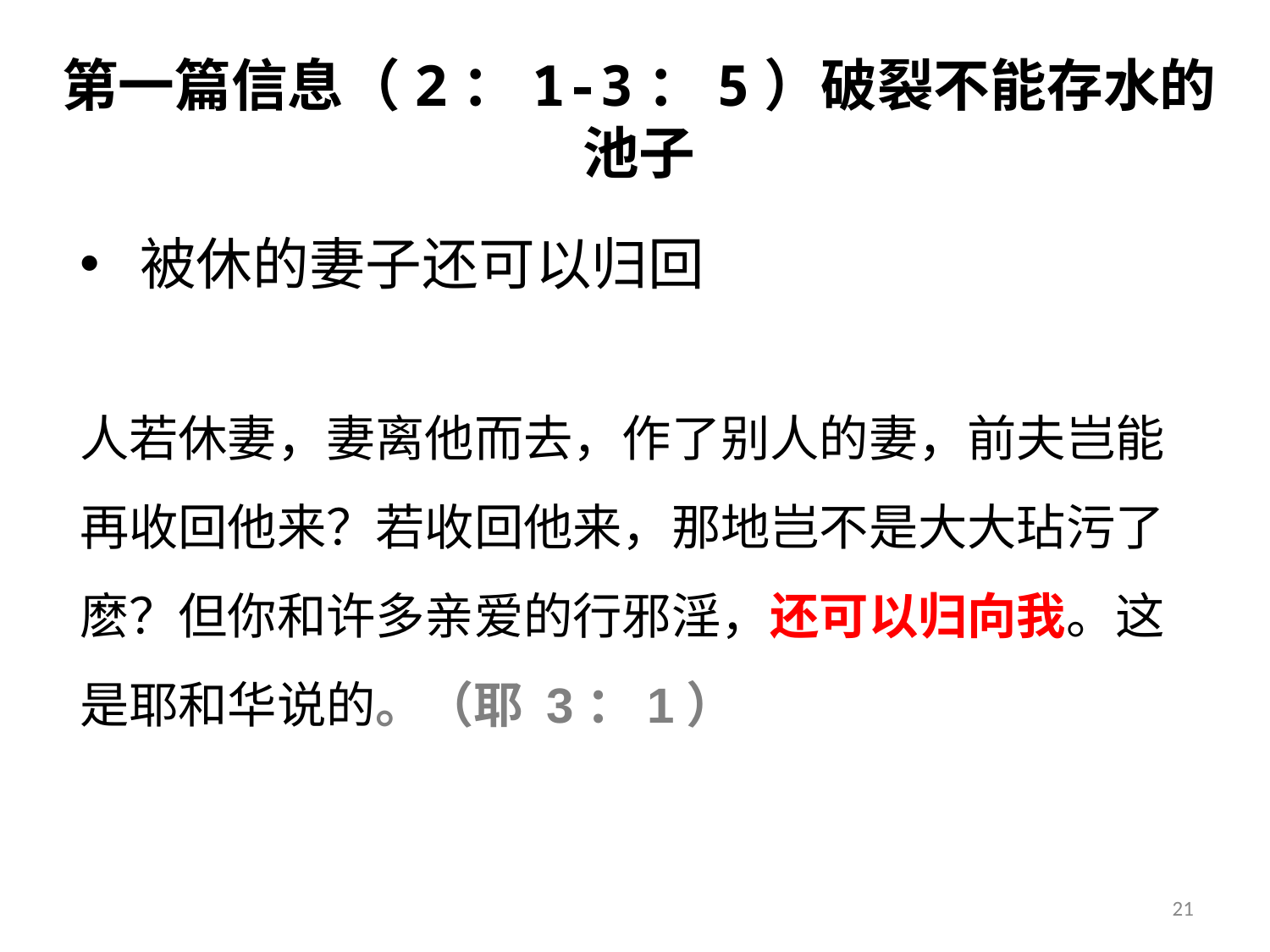

# 第一篇信息（2：1-3：5）破裂不能存水的池子
被休的妻子还可以归回

人若休妻，妻离他而去，作了别人的妻，前夫岂能再收回他来？若收回他来，那地岂不是大大玷污了麽？但你和许多亲爱的行邪淫，还可以归向我。这是耶和华说的。（耶 3：1）

21